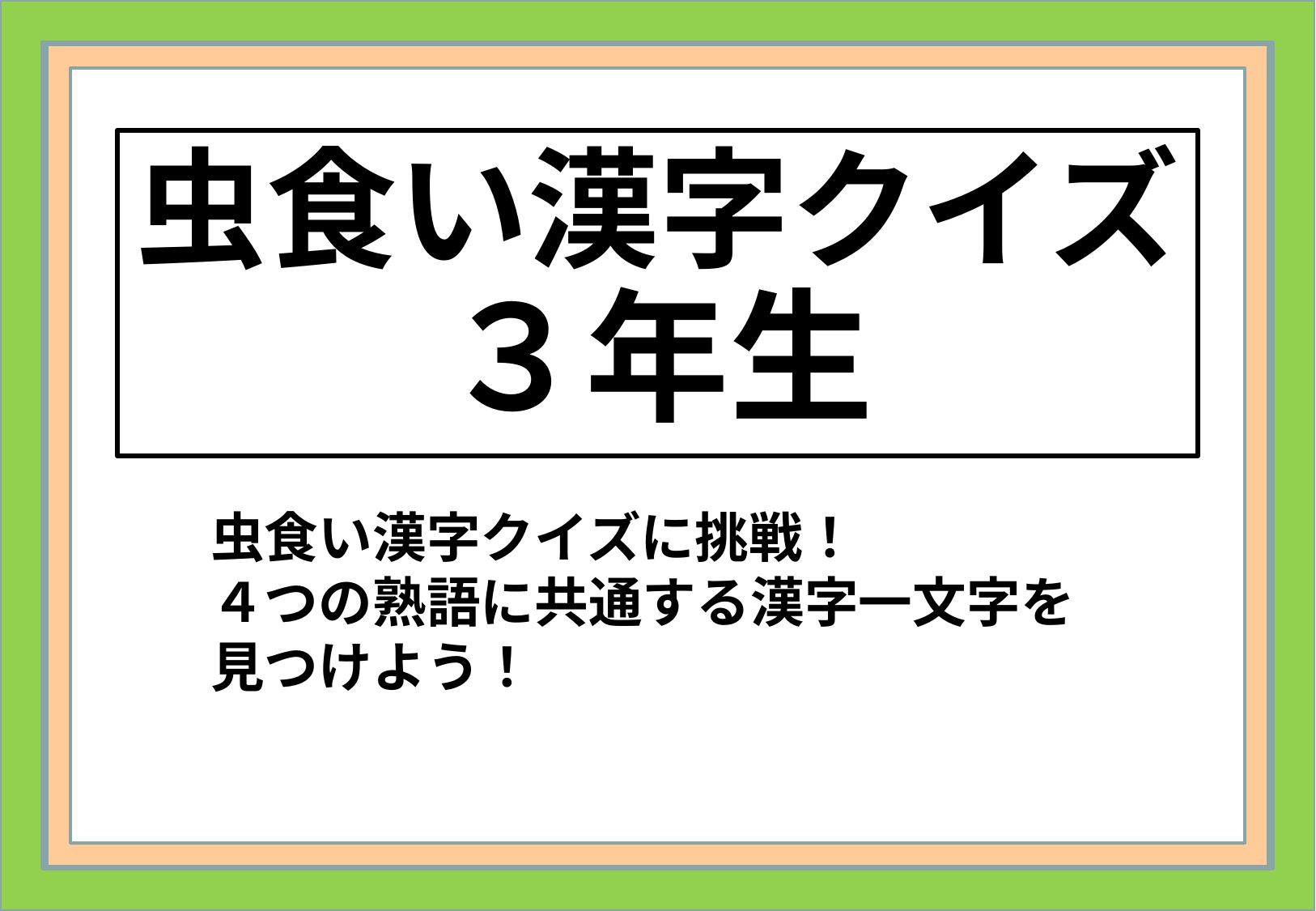

# 虫食い漢字クイズ ３年生
虫食い漢字クイズに挑戦！
４つの熟語に共通する漢字一文字を見つけよう！